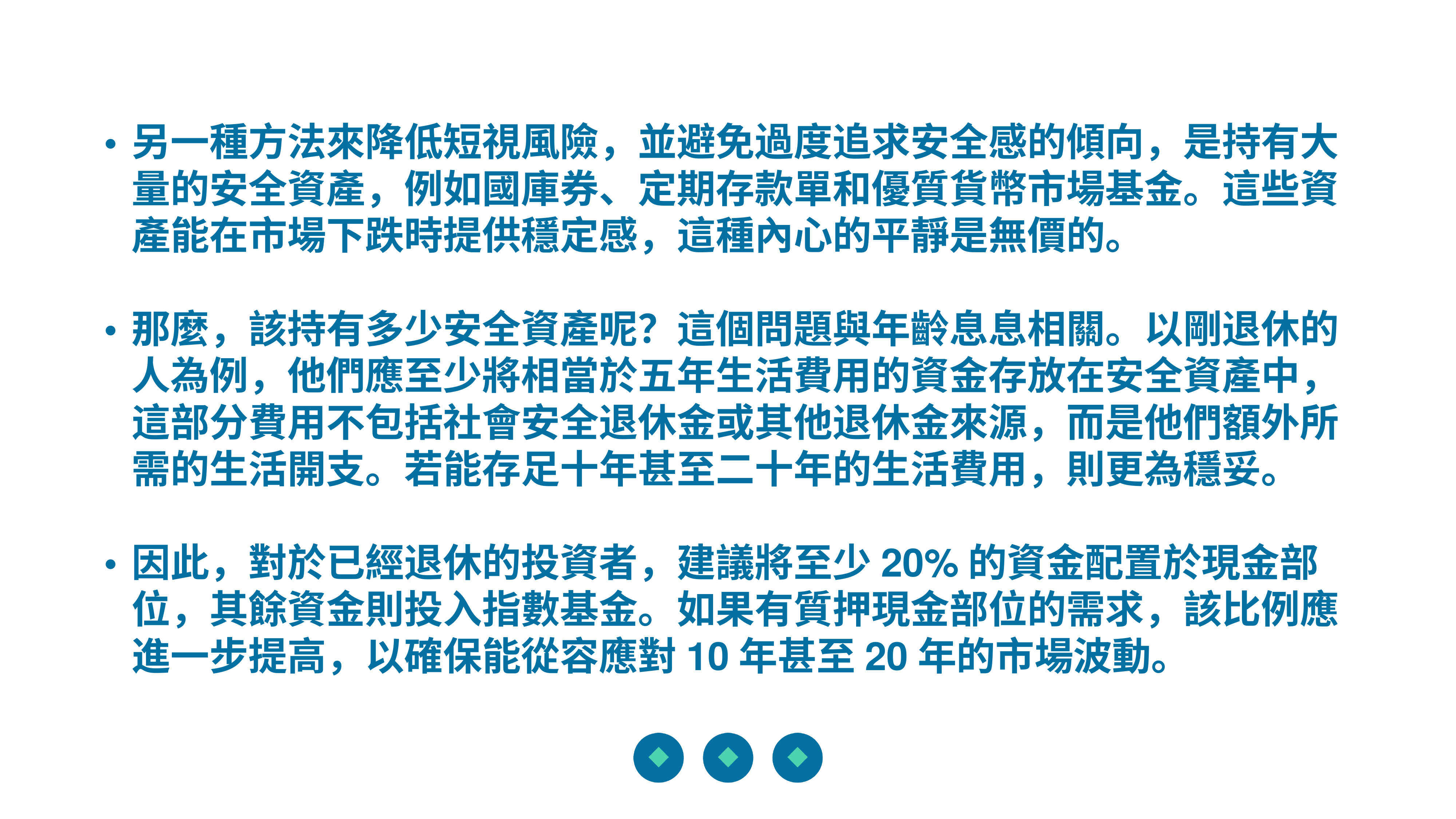

另一種方法來降低短視風險，並避免過度追求安全感的傾向，是持有大量的安全資產，例如國庫券、定期存款單和優質貨幣市場基金。這些資產能在市場下跌時提供穩定感，這種內心的平靜是無價的。

那麼，該持有多少安全資產呢？這個問題與年齡息息相關。以剛退休的人為例，他們應至少將相當於五年生活費用的資金存放在安全資產中，這部分費用不包括社會安全退休金或其他退休金來源，而是他們額外所需的生活開支。若能存足十年甚至二十年的生活費用，則更為穩妥。

因此，對於已經退休的投資者，建議將至少20%的資金配置於現金部位，其餘資金則投入指數基金。如果有質押現金部位的需求，該比例應進一步提高，以確保能從容應對10年甚至20年的市場波動。